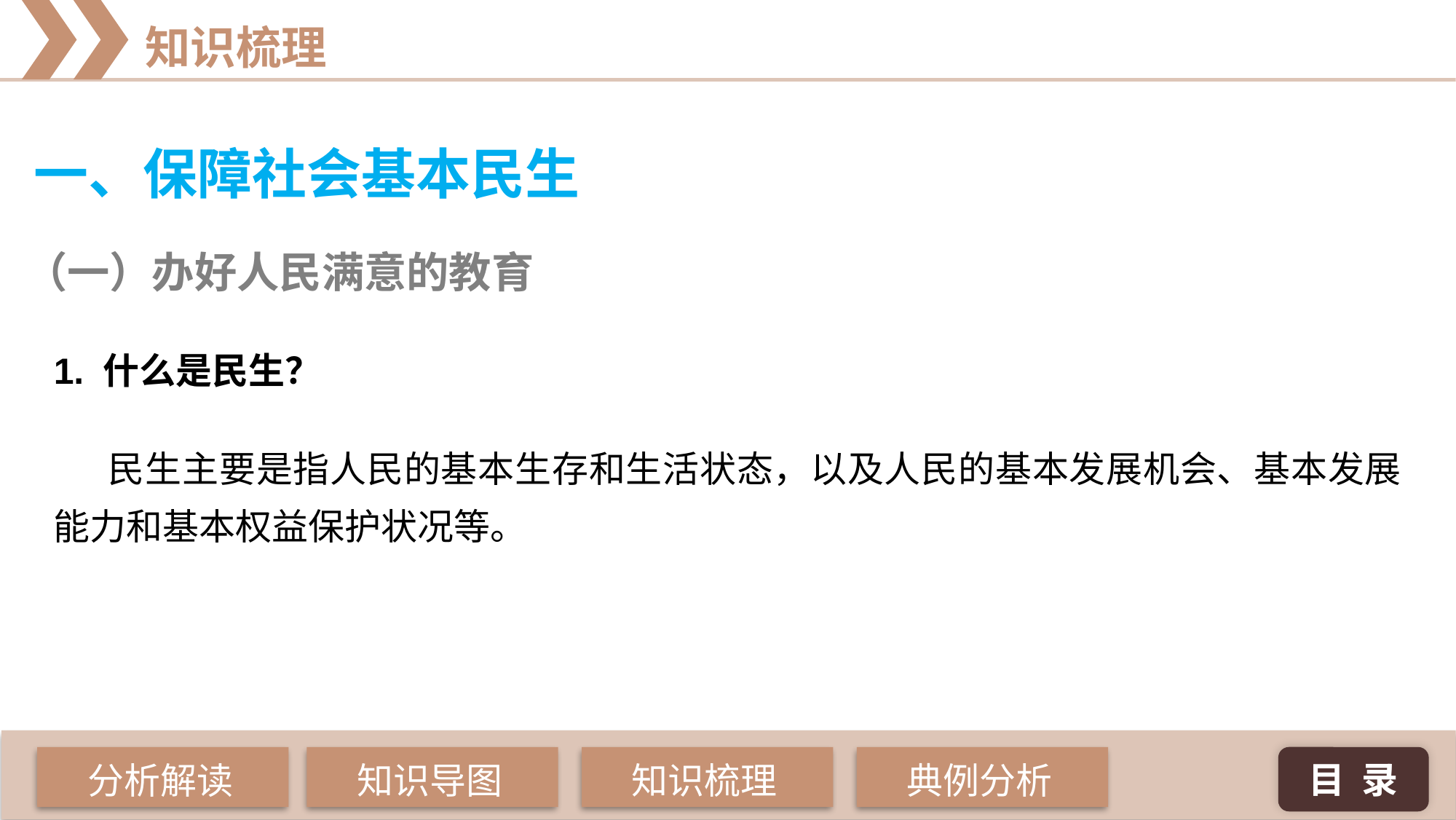

一、保障社会基本民生
（一）办好人民满意的教育
1. 什么是民生？
民生主要是指人民的基本生存和生活状态，以及人民的基本发展机会、基本发展能力和基本权益保护状况等。